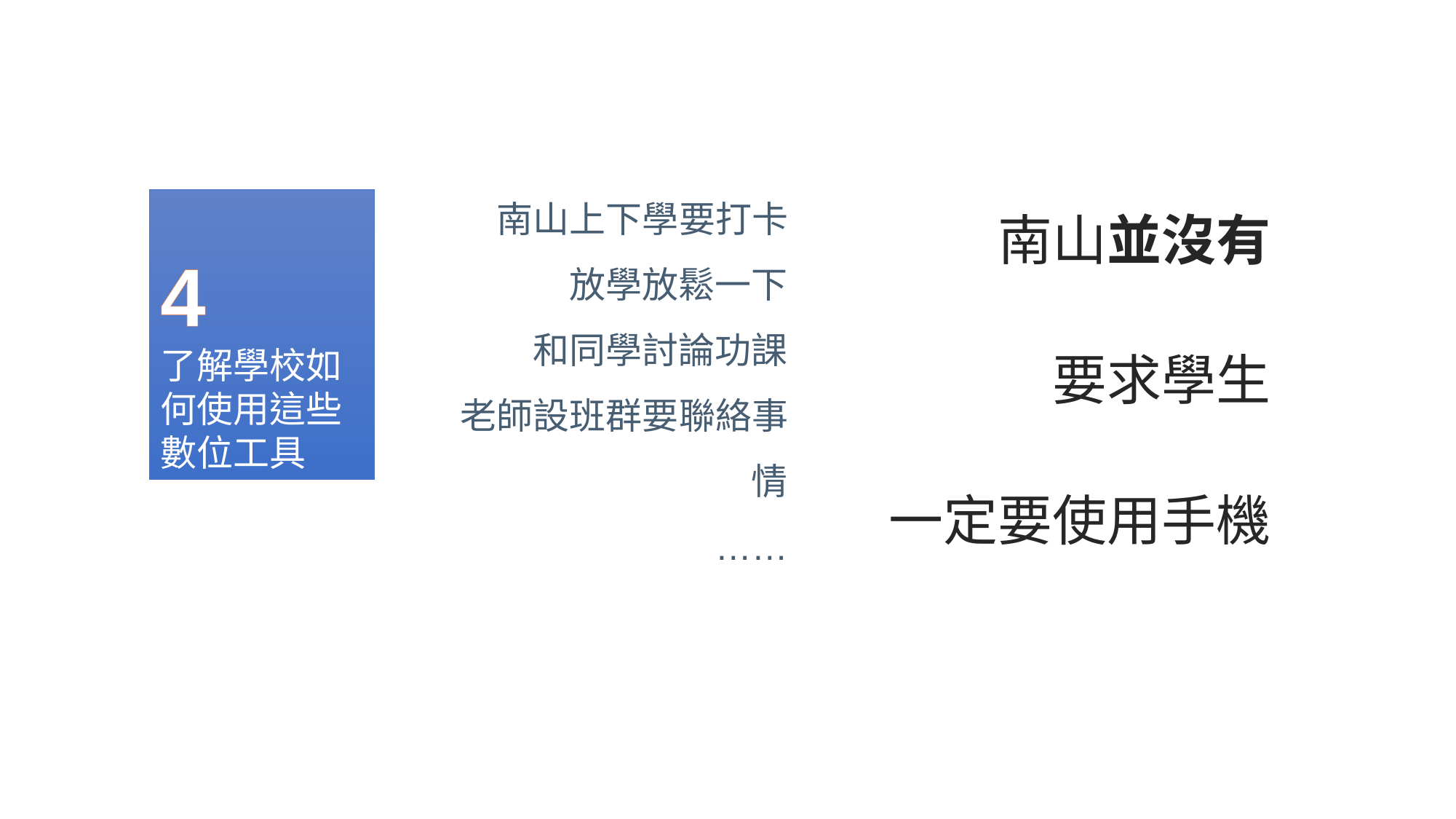

南山並沒有
要求學生
一定要使用手機
南山上下學要打卡
放學放鬆一下
和同學討論功課
老師設班群要聯絡事情
……

4
了解學校如何使用這些數位工具